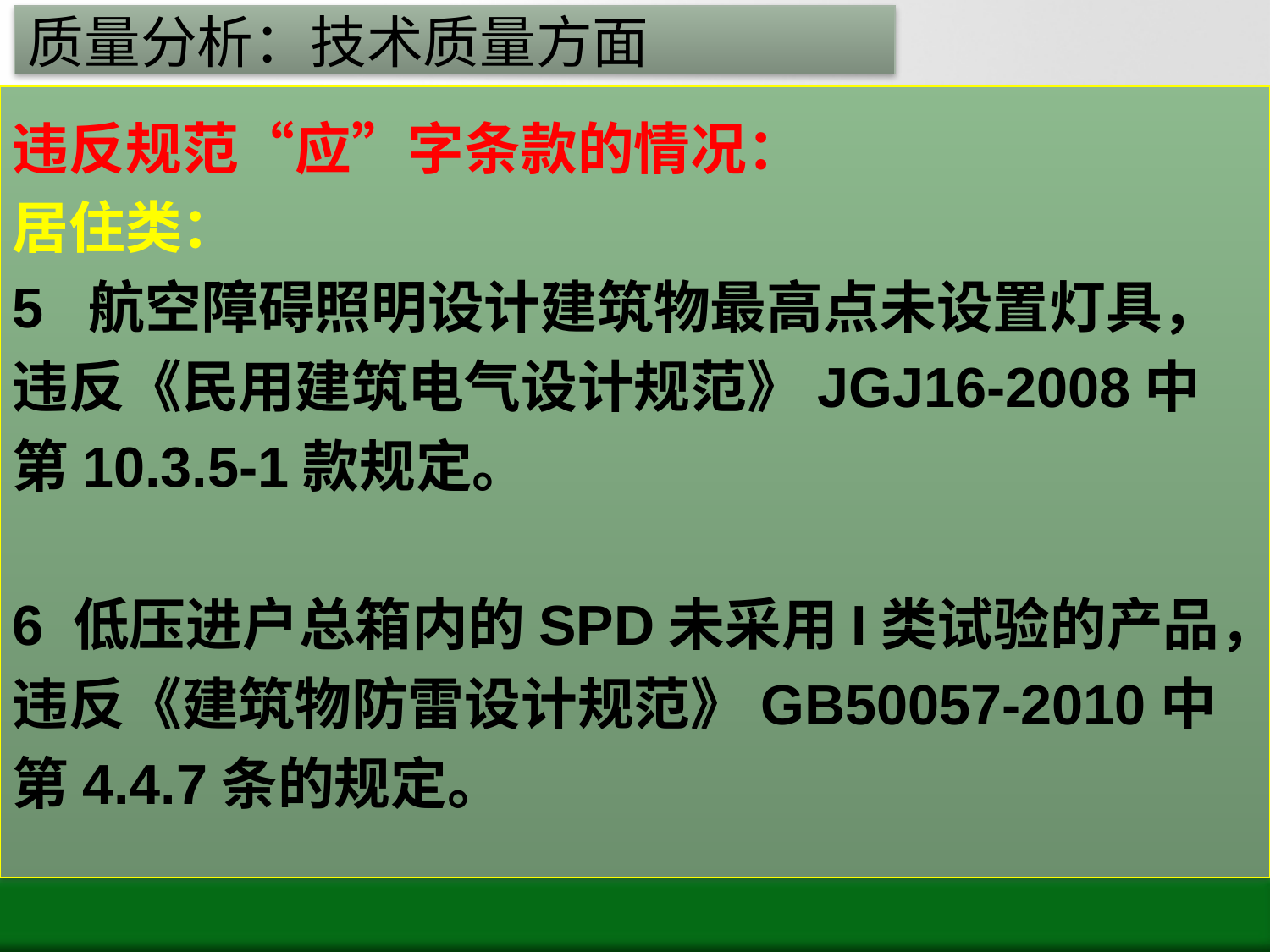

# 质量分析：技术质量方面
违反规范“应”字条款的情况：
居住类：
5  航空障碍照明设计建筑物最高点未设置灯具，违反《民用建筑电气设计规范》JGJ16-2008中第10.3.5-1款规定。

6 低压进户总箱内的SPD未采用I类试验的产品，违反《建筑物防雷设计规范》GB50057-2010中第4.4.7条的规定。